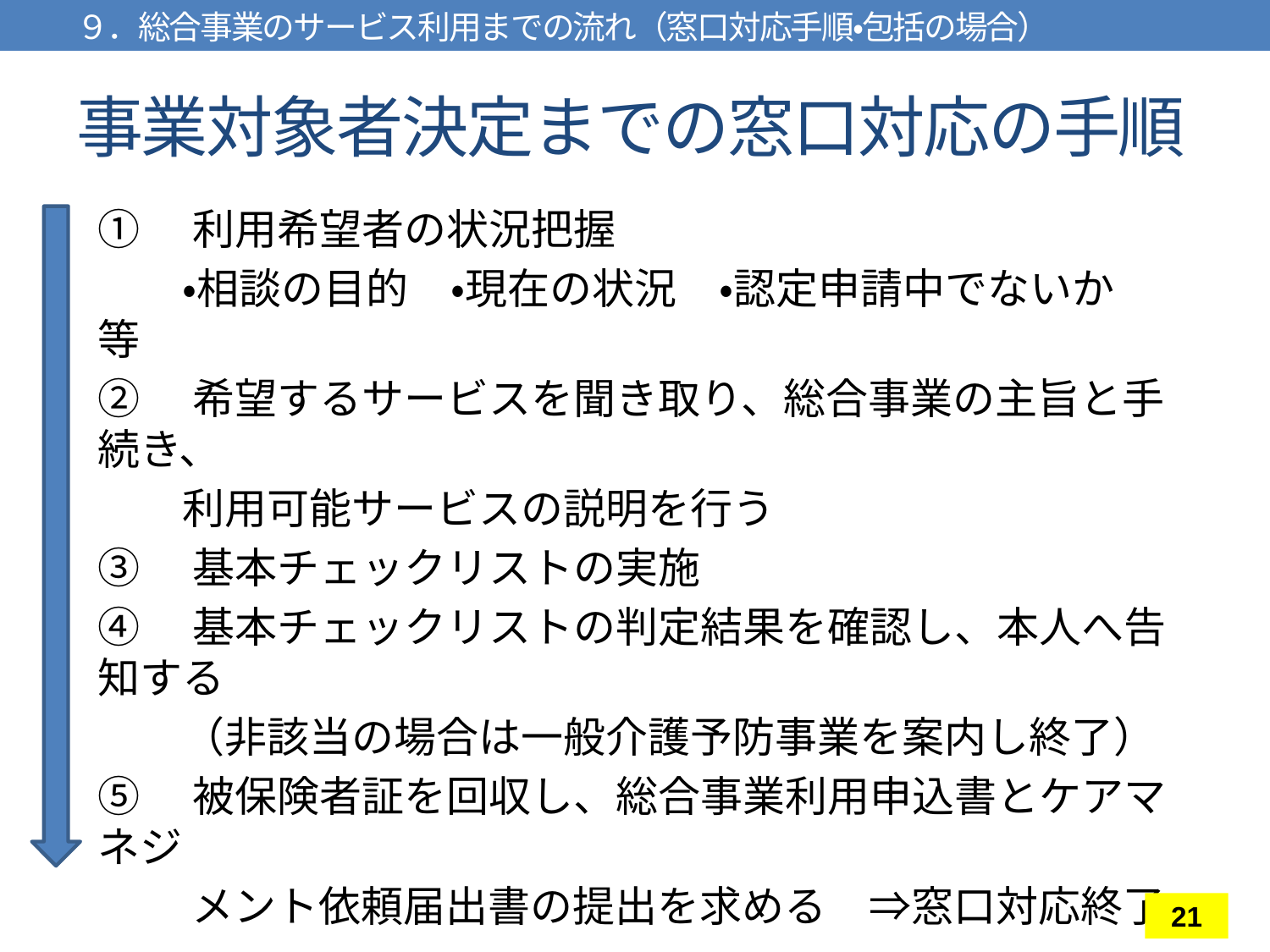

９．総合事業のサービス利用までの流れ（窓口対応手順・包括の場合）
# 事業対象者決定までの窓口対応の手順
①　利用希望者の状況把握
　　・相談の目的　・現在の状況　・認定申請中でないか　等
②　希望するサービスを聞き取り、総合事業の主旨と手続き、
　　利用可能サービスの説明を行う
③　基本チェックリストの実施
④　基本チェックリストの判定結果を確認し、本人へ告知する
　　（非該当の場合は一般介護予防事業を案内し終了）
⑤　被保険者証を回収し、総合事業利用申込書とケアマネジ
　　 メント依頼届出書の提出を求める　⇒窓口対応終了
・・・・・
⑥　受け付けた書類を１日１回、介護・ながいき課へ送付する

21